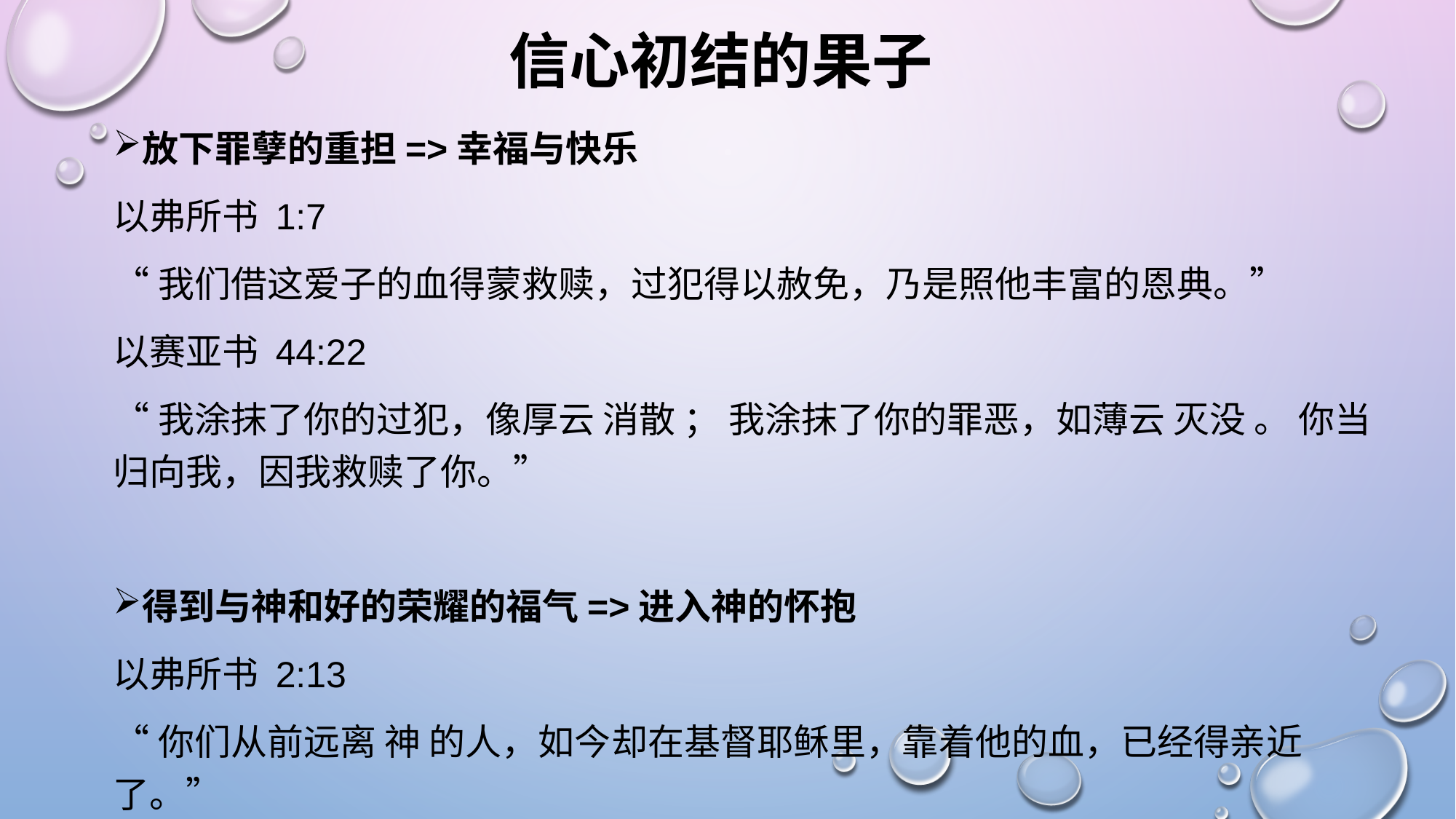

# 信心初结的果子
放下罪孽的重担=>幸福与快乐
以弗所书 1:7
“我们借这爱子的血得蒙救赎，过犯得以赦免，乃是照他丰富的恩典。”
以赛亚书 44:22
“我涂抹了你的过犯，像厚云 消散 ； 我涂抹了你的罪恶，如薄云 灭没 。 你当归向我，因我救赎了你。”

得到与神和好的荣耀的福气=>进入神的怀抱
以弗所书 2:13
“你们从前远离 神 的人，如今却在基督耶稣里，靠着他的血，已经得亲近了。”